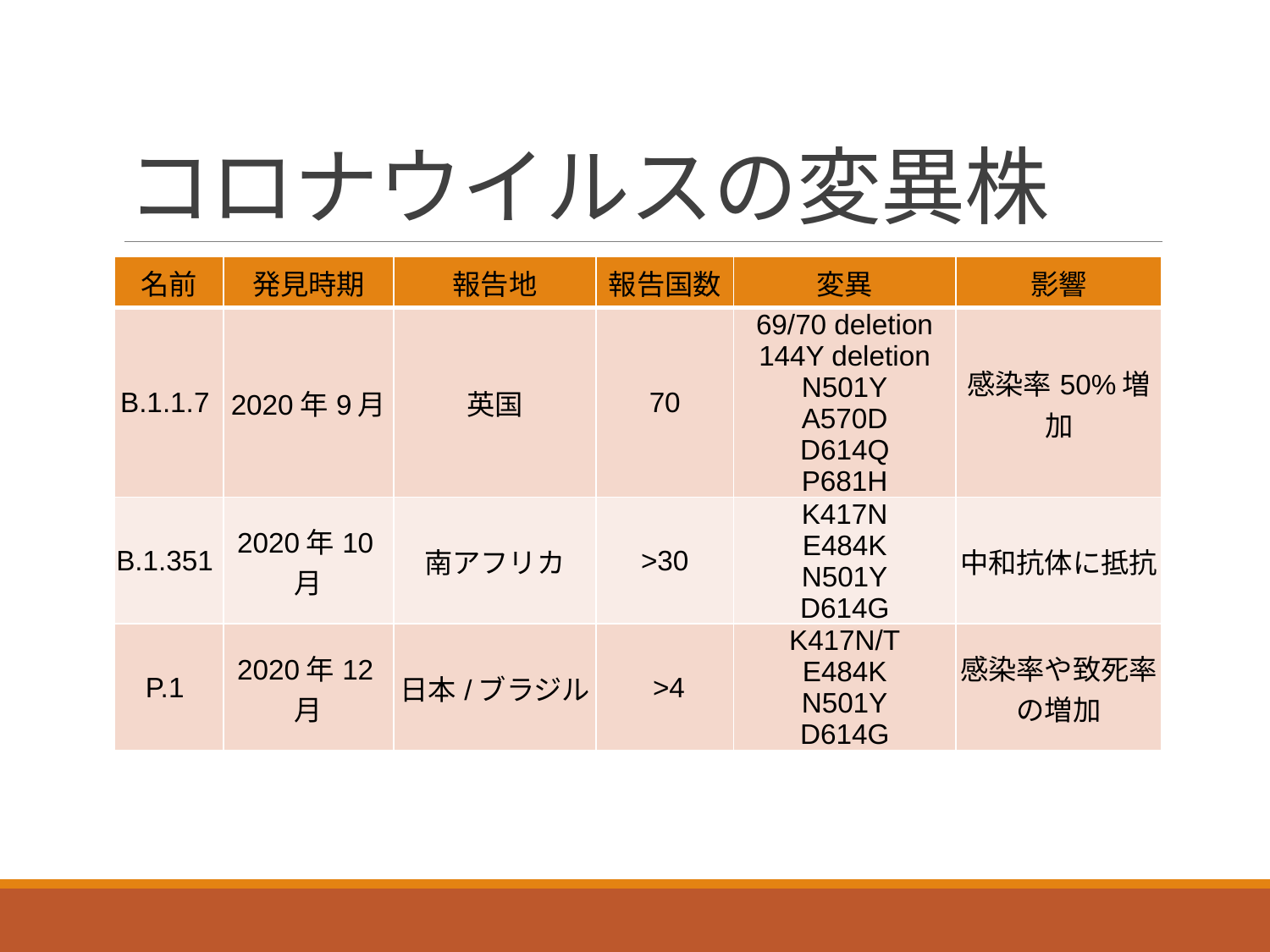

# コロナウイルスの変異株
| 名前 | 発見時期 | 報告地 | 報告国数 | 変異 | 影響 |
| --- | --- | --- | --- | --- | --- |
| B.1.1.7 | 2020年9月 | 英国 | 70 | 69/70 deletion 144Y deletion N501Y A570D D614Q P681H | 感染率50%増加 |
| B.1.351 | 2020年10月 | 南アフリカ | >30 | K417N E484K N501Y D614G | 中和抗体に抵抗 |
| P.1 | 2020年12月 | 日本/ブラジル | >4 | K417N/T E484K N501Y D614G | 感染率や致死率の増加 |